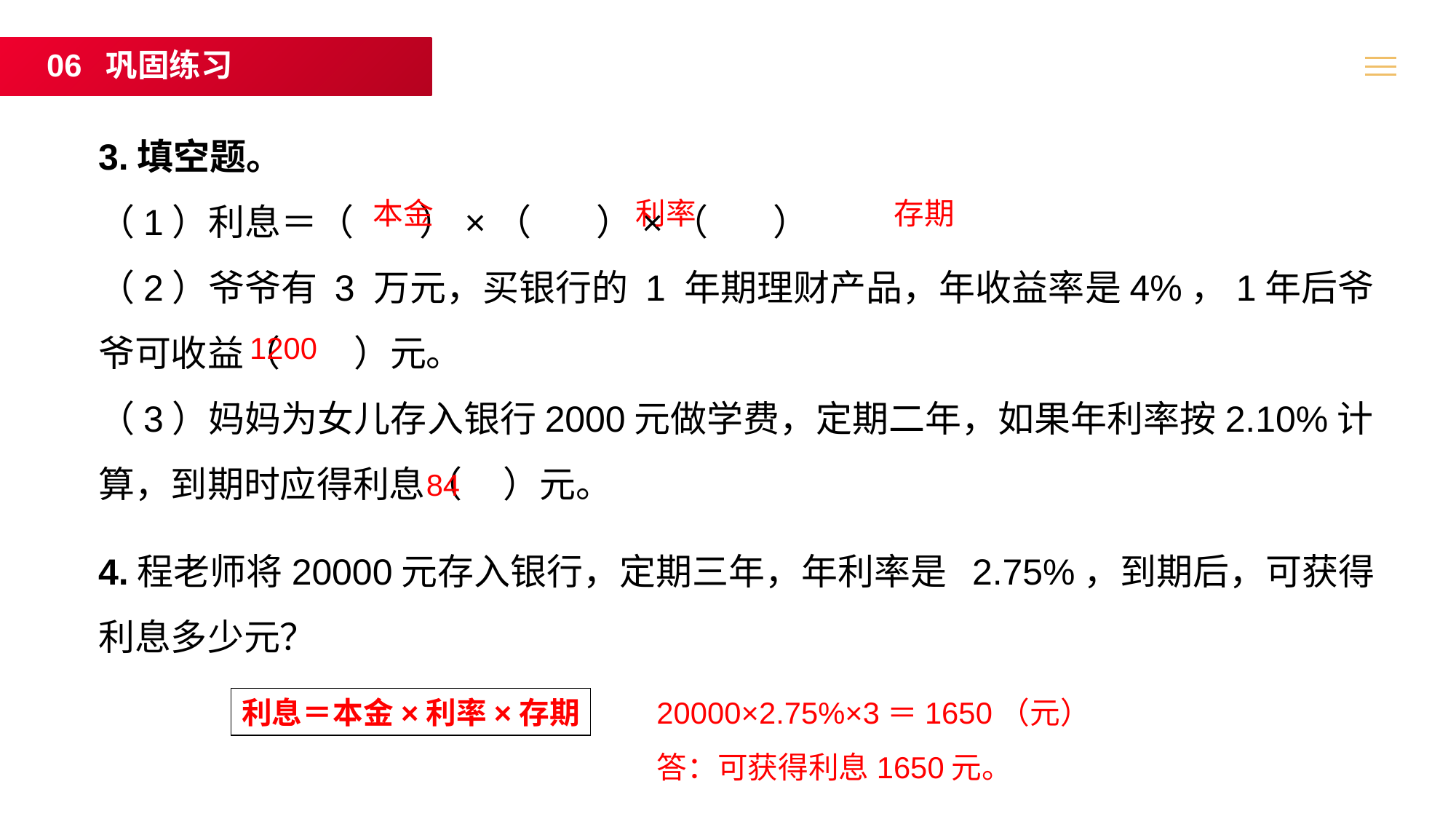

06  巩固练习
3.填空题。
（1）利息＝（        ）×（        ）×（        ）
（2）爷爷有 3 万元，买银行的 1 年期理财产品，年收益率是4%，1年后爷爷可收益（         ）元。
（3）妈妈为女儿存入银行2000元做学费，定期二年，如果年利率按2.10%计算，到期时应得利息（     ）元。
本金
利率
存期
1200
84
4.程老师将20000元存入银行，定期三年，年利率是  2.75%，到期后，可获得利息多少元？
20000×2.75%×3＝1650（元）
答：可获得利息1650元。
利息＝本金×利率×存期